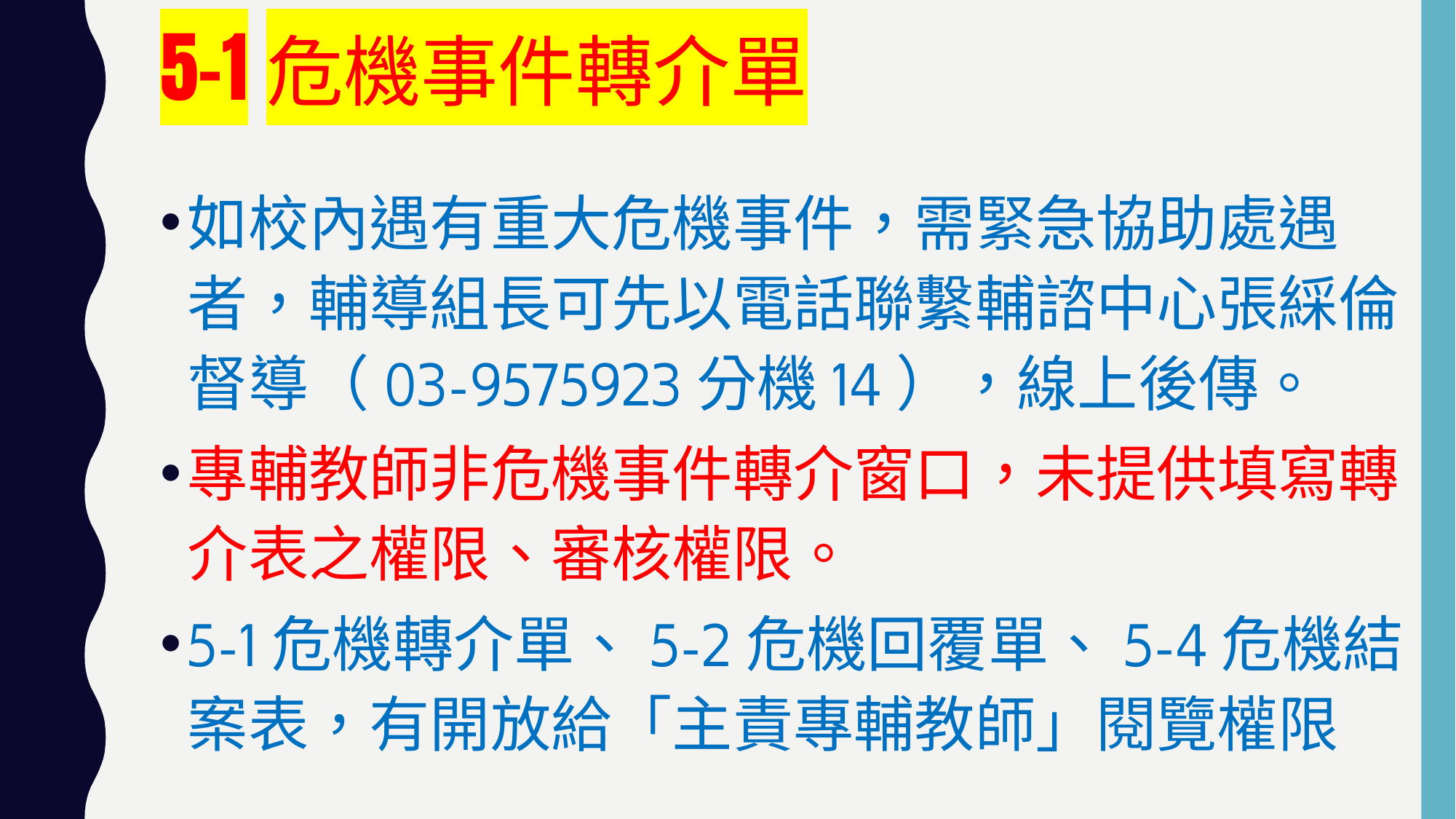

# 5-1危機事件轉介單
如校內遇有重大危機事件，需緊急協助處遇者，輔導組長可先以電話聯繫輔諮中心張綵倫督導（03-9575923分機14），線上後傳。
專輔教師非危機事件轉介窗口，未提供填寫轉介表之權限、審核權限。
5-1危機轉介單、5-2危機回覆單、5-4危機結案表，有開放給「主責專輔教師」閱覽權限